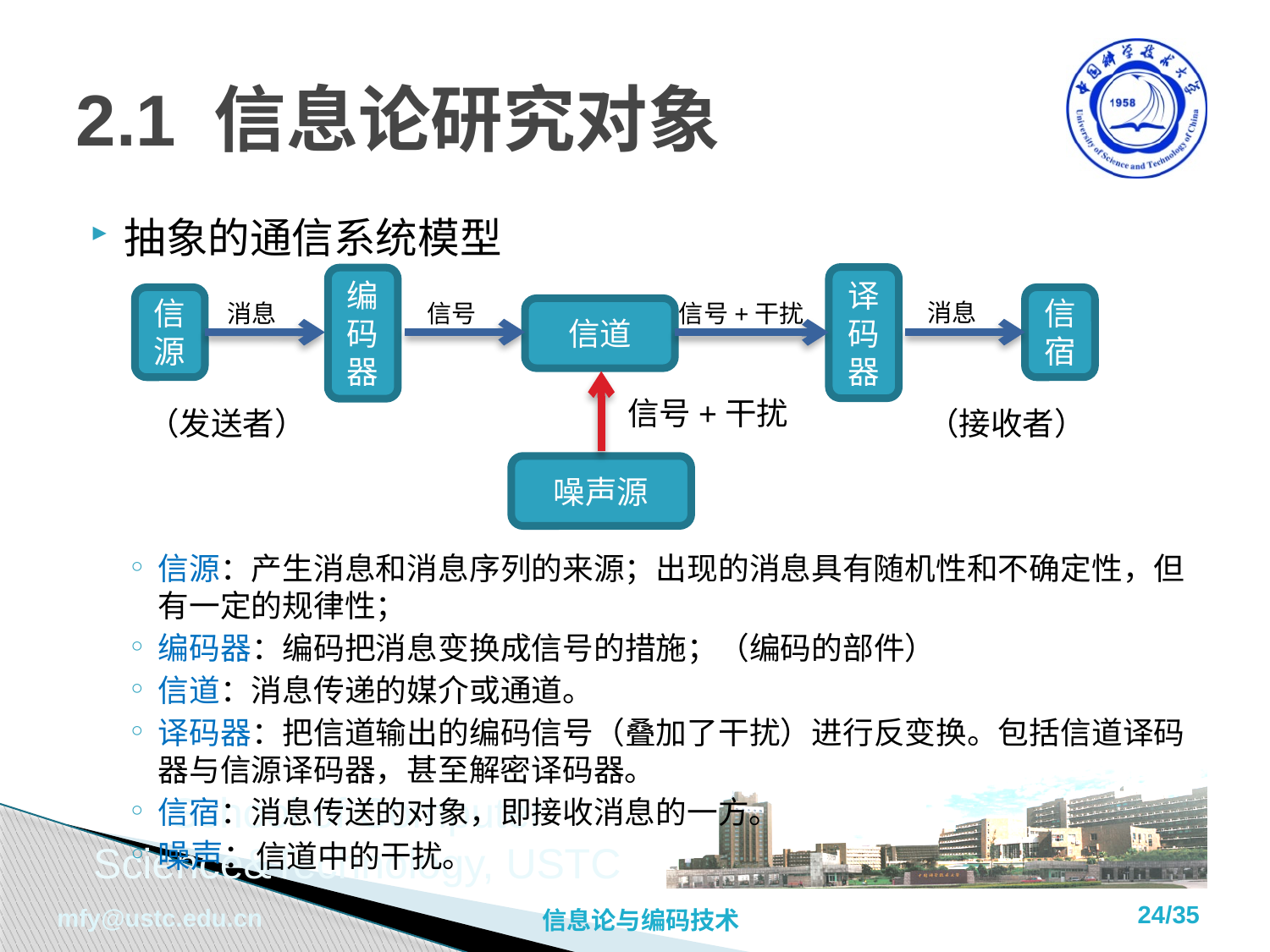

# 2.1 信息论研究对象
抽象的通信系统模型

信源：产生消息和消息序列的来源；出现的消息具有随机性和不确定性，但有一定的规律性；
编码器：编码把消息变换成信号的措施；（编码的部件）
信道：消息传递的媒介或通道。
译码器：把信道输出的编码信号（叠加了干扰）进行反变换。包括信道译码器与信源译码器，甚至解密译码器。
信宿：消息传送的对象，即接收消息的一方。
噪声：信道中的干扰。
译码器
编码器
信源
信宿
消息
消息
信号
信号+干扰
信道
信号+干扰
（发送者）
（接收者）
噪声源